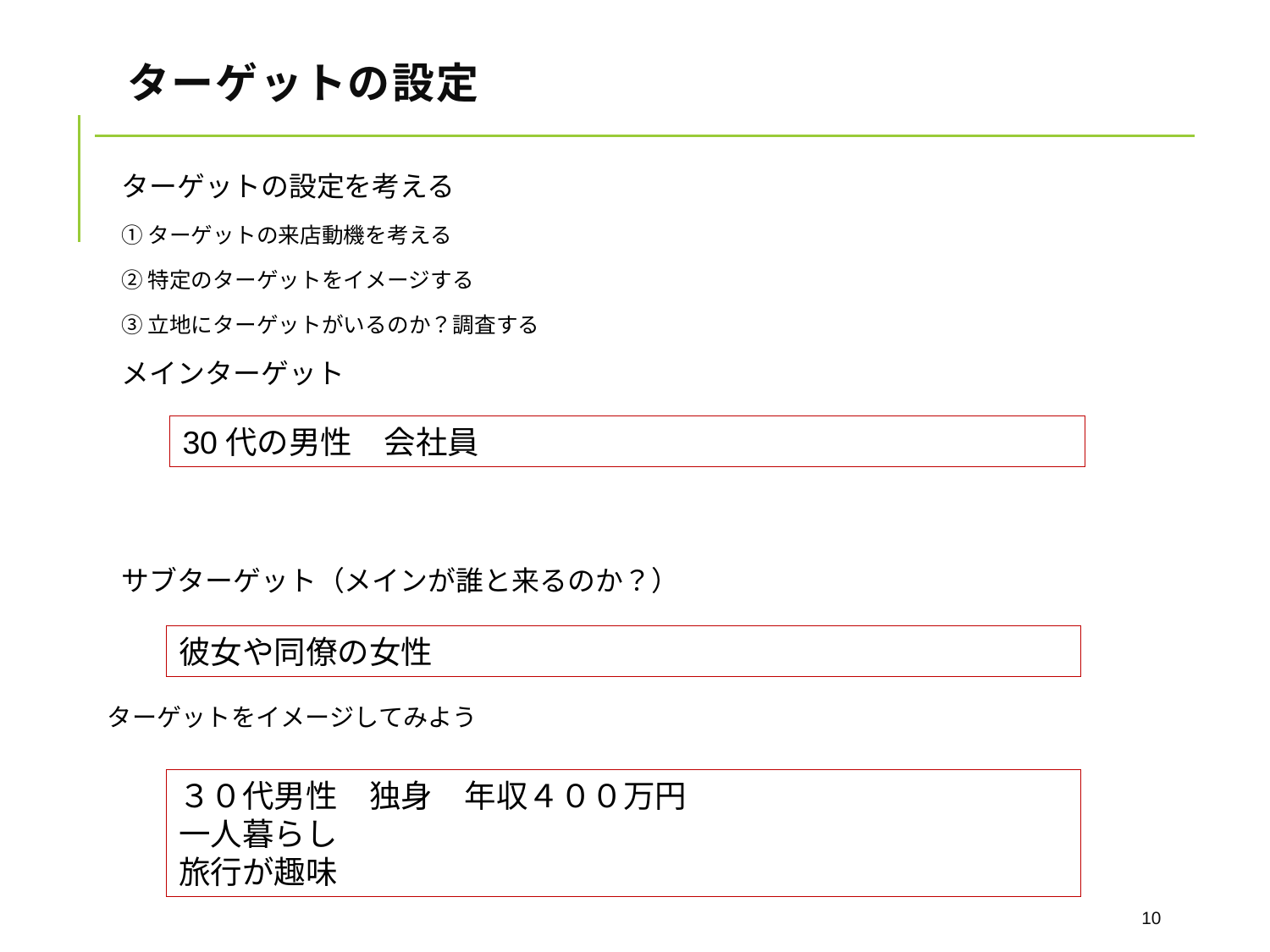

# ターゲットの設定
ターゲットの設定を考える
①ターゲットの来店動機を考える
②特定のターゲットをイメージする
③立地にターゲットがいるのか？調査する
メインターゲット

サブターゲット（メインが誰と来るのか？）

30代の男性　会社員
彼女や同僚の女性
ターゲットをイメージしてみよう
３０代男性　独身　年収４００万円
一人暮らし
旅行が趣味
10